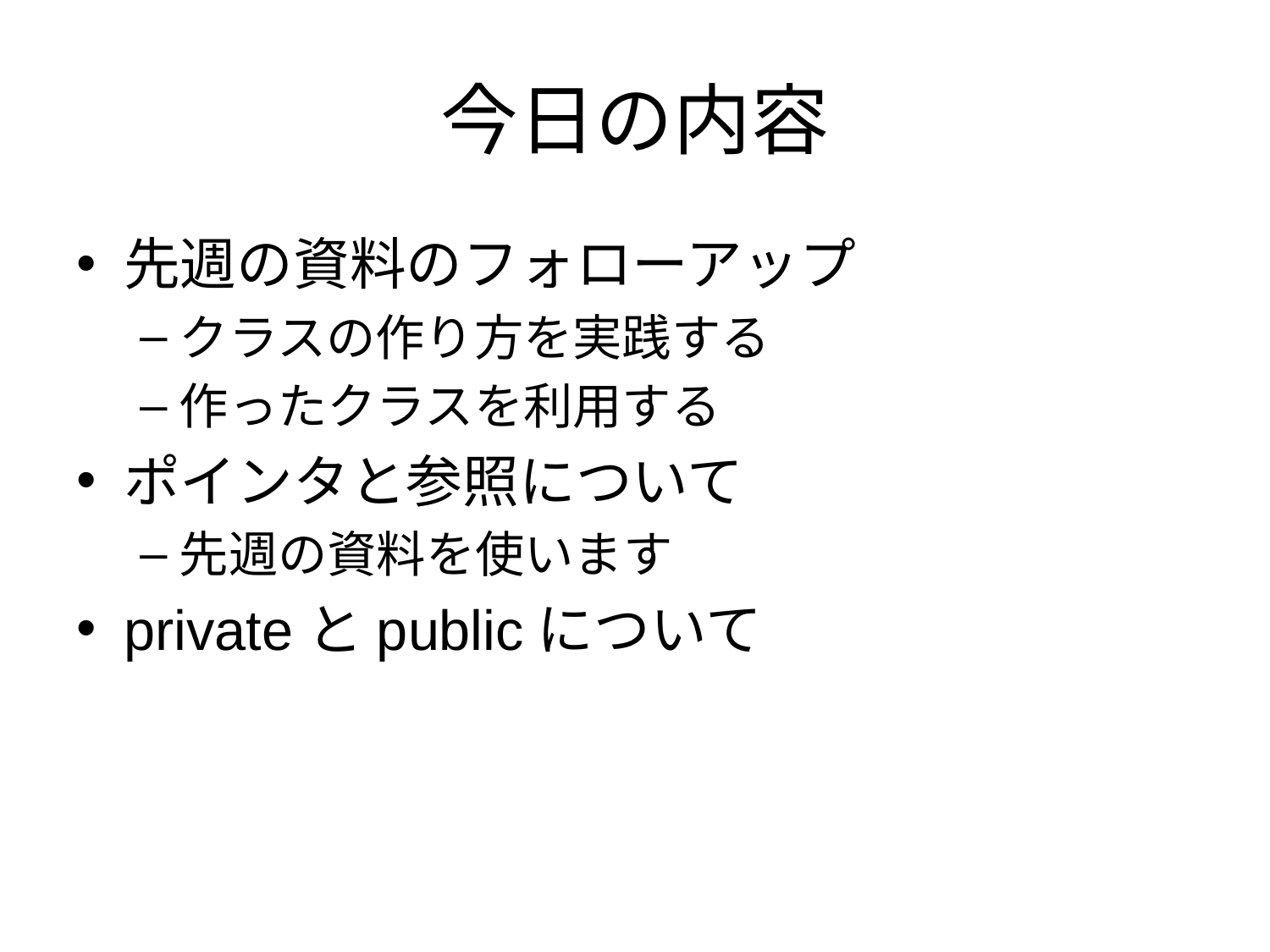

# 今日の内容
先週の資料のフォローアップ
クラスの作り方を実践する
作ったクラスを利用する
ポインタと参照について
先週の資料を使います
privateとpublicについて